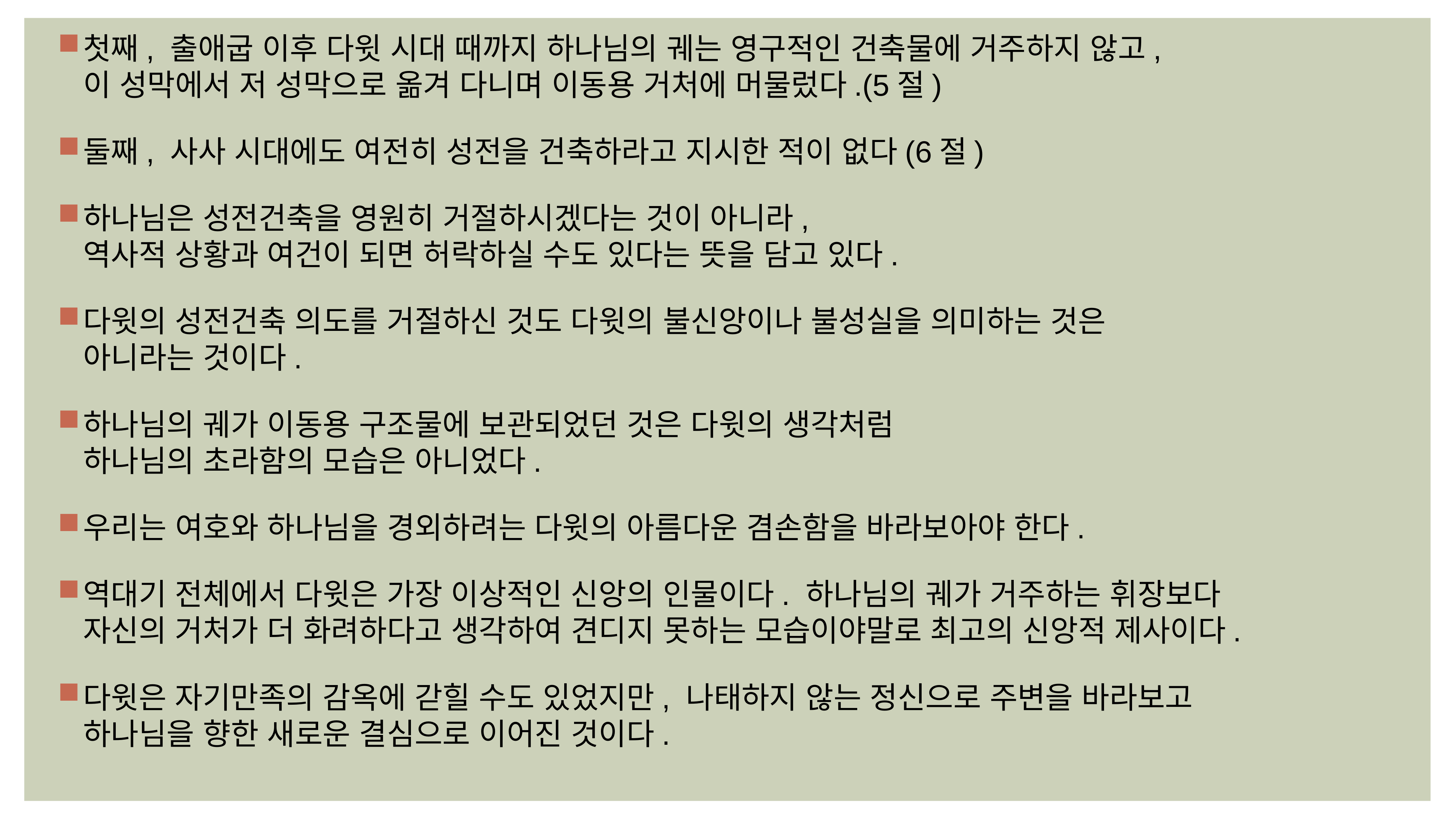

첫째, 출애굽 이후 다윗 시대 때까지 하나님의 궤는 영구적인 건축물에 거주하지 않고,
이 성막에서 저 성막으로 옮겨 다니며 이동용 거처에 머물렀다.(5절)
둘째, 사사 시대에도 여전히 성전을 건축하라고 지시한 적이 없다(6절)
하나님은 성전건축을 영원히 거절하시겠다는 것이 아니라,
역사적 상황과 여건이 되면 허락하실 수도 있다는 뜻을 담고 있다.
다윗의 성전건축 의도를 거절하신 것도 다윗의 불신앙이나 불성실을 의미하는 것은
아니라는 것이다.
하나님의 궤가 이동용 구조물에 보관되었던 것은 다윗의 생각처럼
하나님의 초라함의 모습은 아니었다.
우리는 여호와 하나님을 경외하려는 다윗의 아름다운 겸손함을 바라보아야 한다.
역대기 전체에서 다윗은 가장 이상적인 신앙의 인물이다. 하나님의 궤가 거주하는 휘장보다
자신의 거처가 더 화려하다고 생각하여 견디지 못하는 모습이야말로 최고의 신앙적 제사이다.
다윗은 자기만족의 감옥에 갇힐 수도 있었지만, 나태하지 않는 정신으로 주변을 바라보고
하나님을 향한 새로운 결심으로 이어진 것이다.